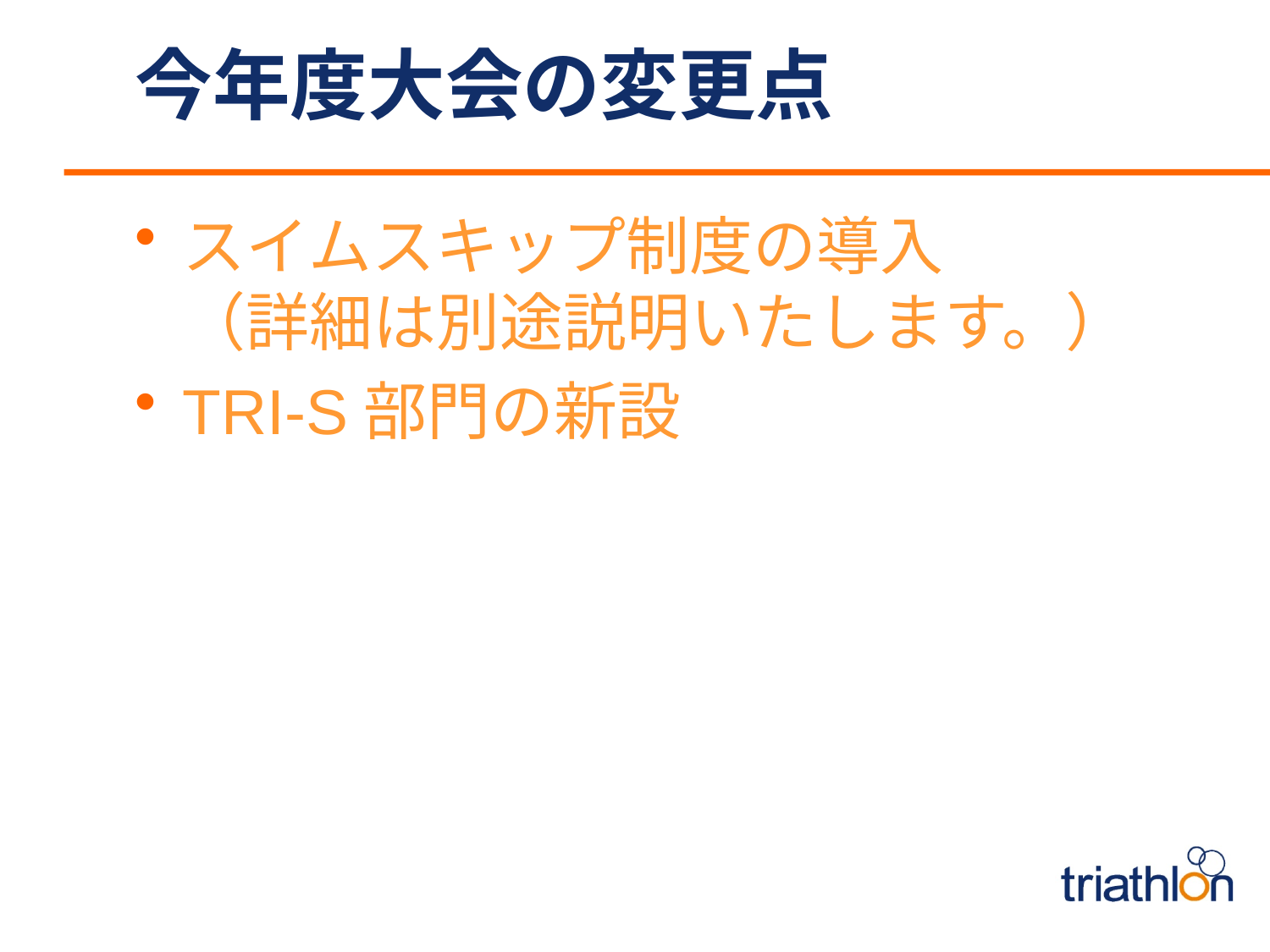

# 今年度大会の変更点
スイムスキップ制度の導入
（詳細は別途説明いたします。）
TRI-S部門の新設